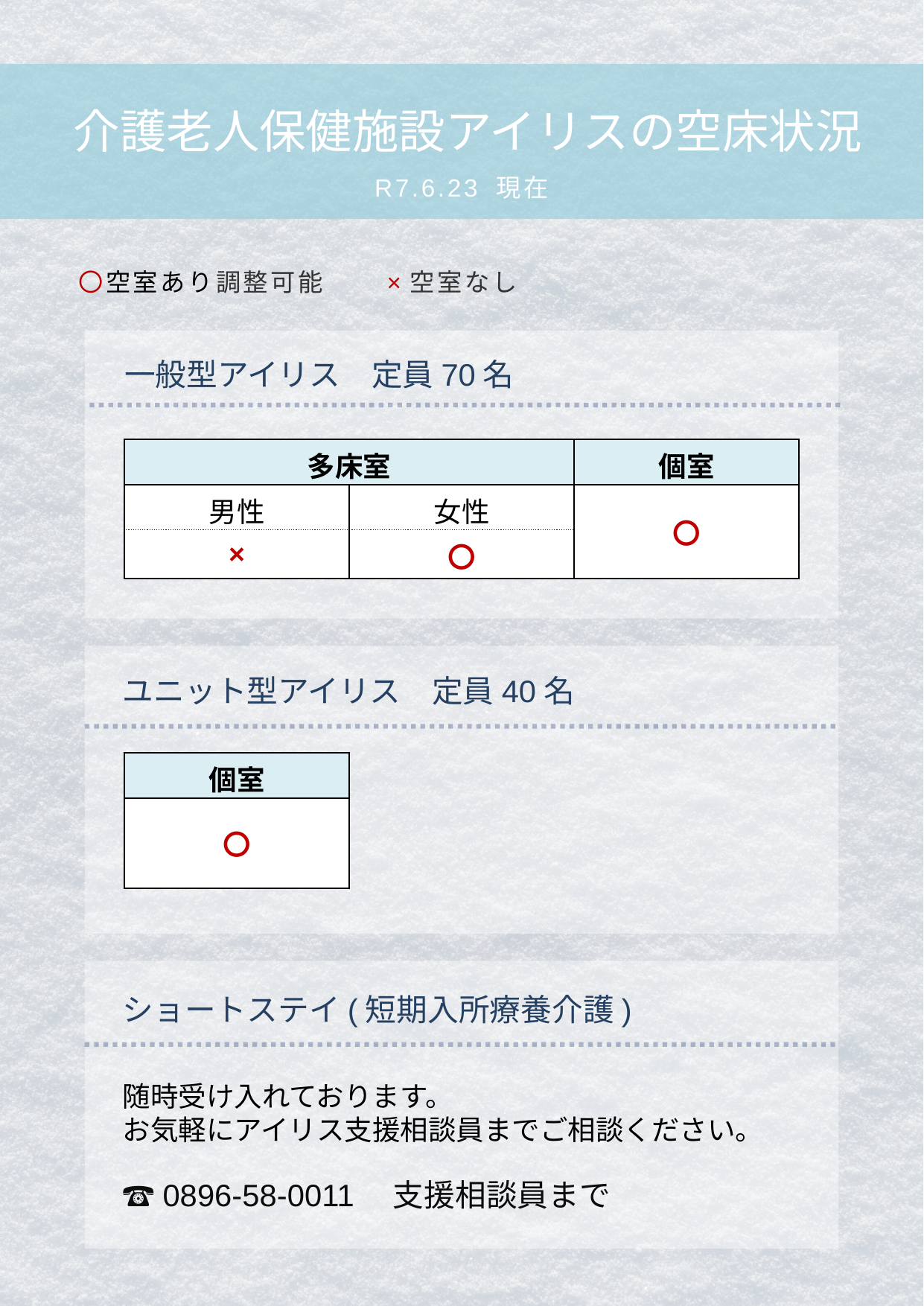

介護老人保健施設アイリスの空床状況

R7.6.23 現在
〇空室あり調整可能　　×空室なし

一般型アイリス　定員70名
| 多床室 |  | 個室 |
| --- | --- | --- |
| 男性 | 女性 | 〇 |
| × | 〇 |  |

ユニット型アイリス　定員40名
| 個室 |
| --- |
| 〇 |

ショートステイ(短期入所療養介護)
随時受け入れております。
お気軽にアイリス支援相談員までご相談ください。
☎ 0896-58-0011　支援相談員まで